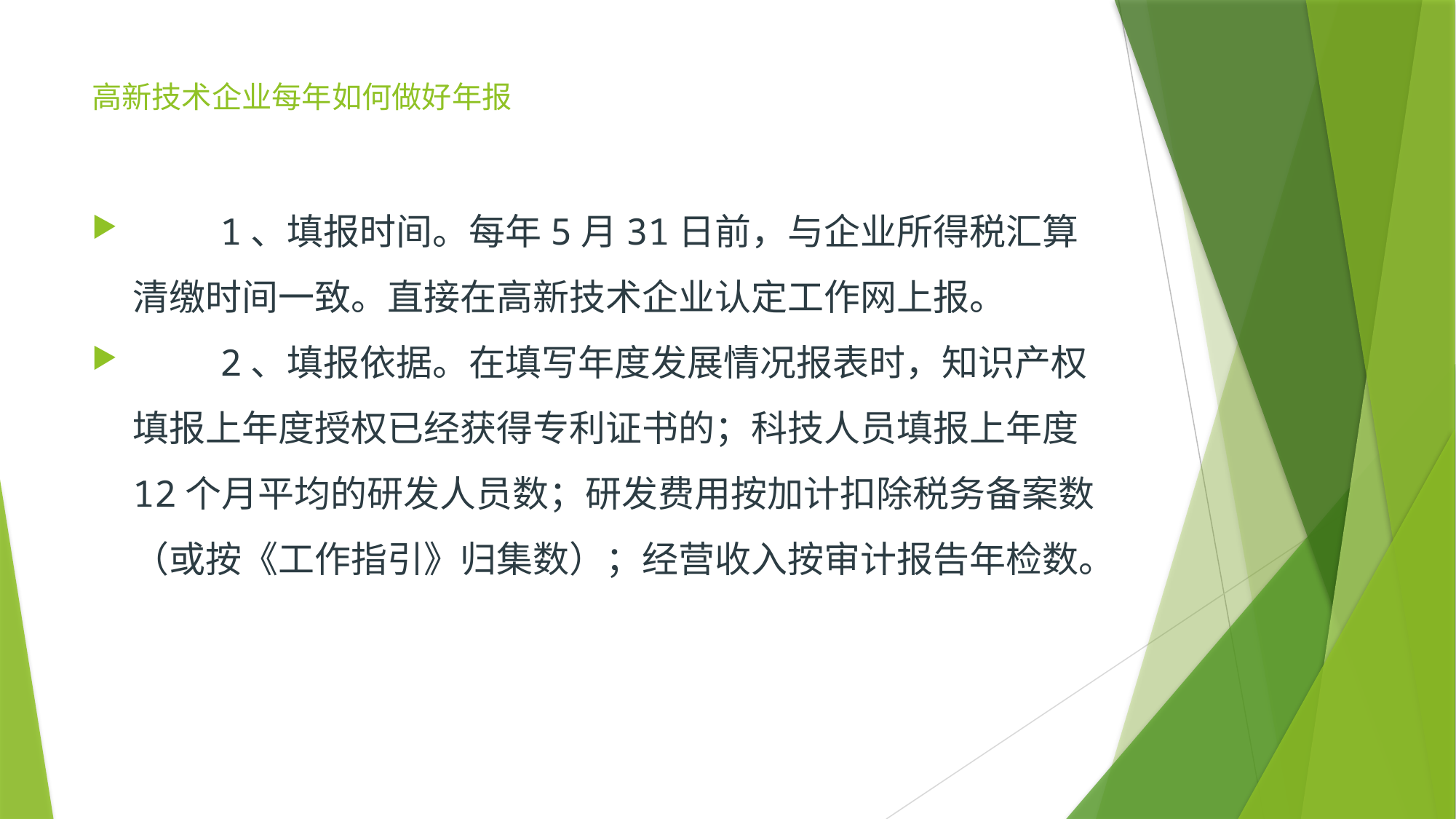

# 高新技术企业每年如何做好年报
    1、填报时间。每年5月31日前，与企业所得税汇算清缴时间一致。直接在高新技术企业认定工作网上报。
    2、填报依据。在填写年度发展情况报表时，知识产权填报上年度授权已经获得专利证书的；科技人员填报上年度12个月平均的研发人员数；研发费用按加计扣除税务备案数（或按《工作指引》归集数）；经营收入按审计报告年检数。